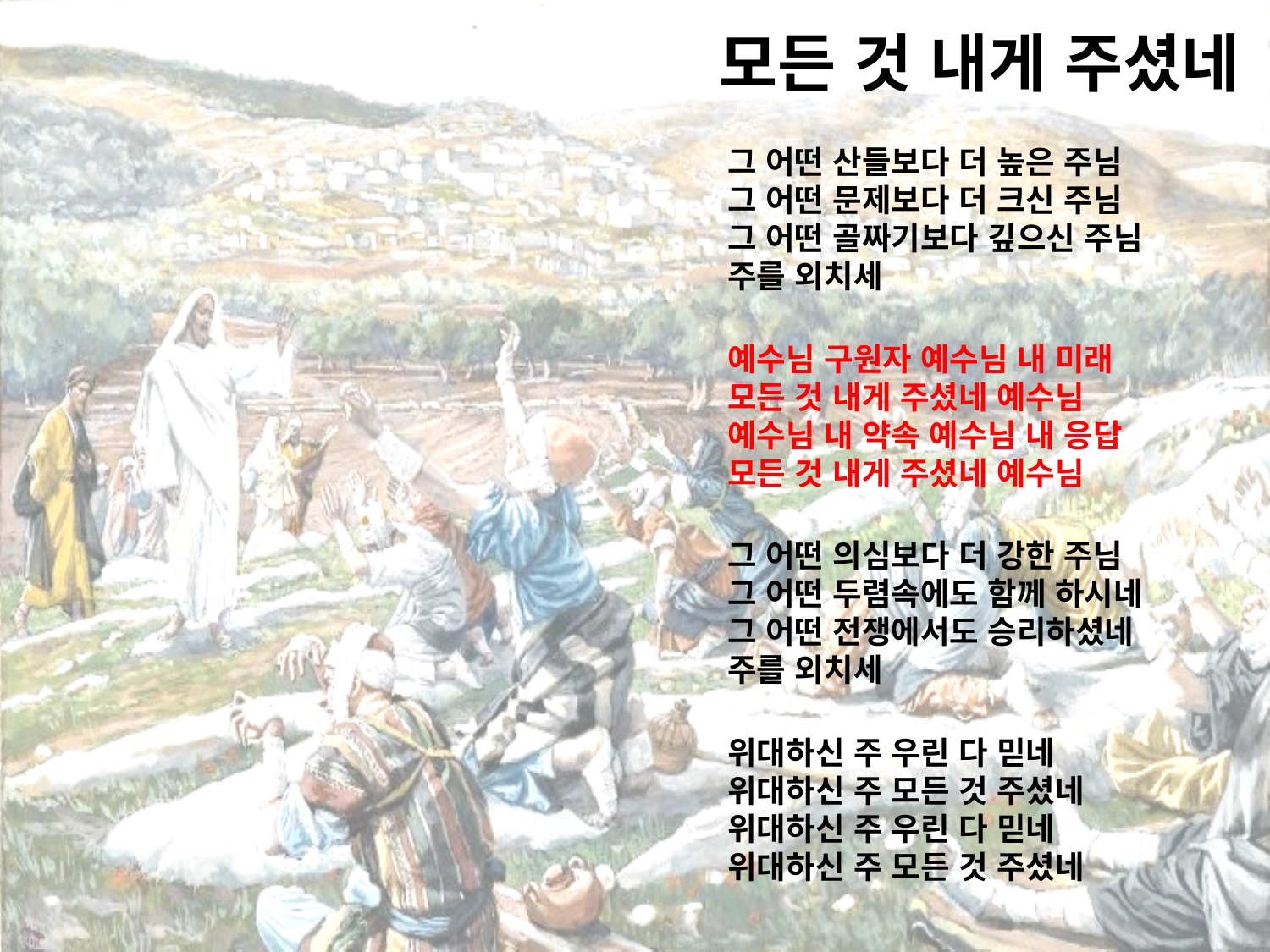

# 모든 것 내게 주셨네
그 어떤 산들보다 더 높은 주님
그 어떤 문제보다 더 크신 주님
그 어떤 골짜기보다 깊으신 주님
주를 외치세
예수님 구원자 예수님 내 미래
모든 것 내게 주셨네 예수님
예수님 내 약속 예수님 내 응답
모든 것 내게 주셨네 예수님
그 어떤 의심보다 더 강한 주님
그 어떤 두렴속에도 함께 하시네
그 어떤 전쟁에서도 승리하셨네
주를 외치세
위대하신 주 우린 다 믿네
위대하신 주 모든 것 주셨네
위대하신 주 우린 다 믿네
위대하신 주 모든 것 주셨네